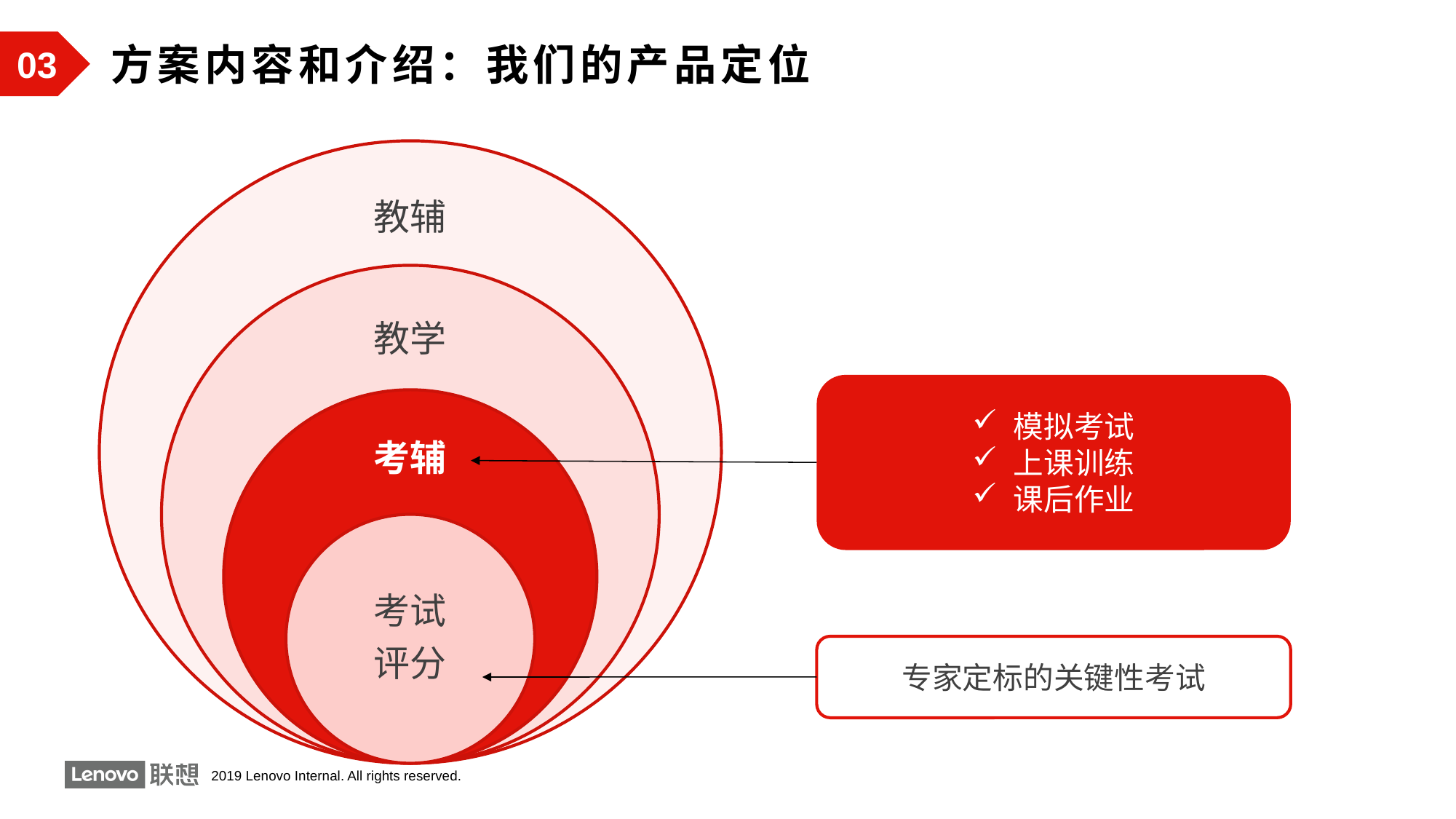

方案内容和介绍：我们的产品定位
03
教辅
教学
考辅
考试
评分
模拟考试
上课训练
课后作业
专家定标的关键性考试